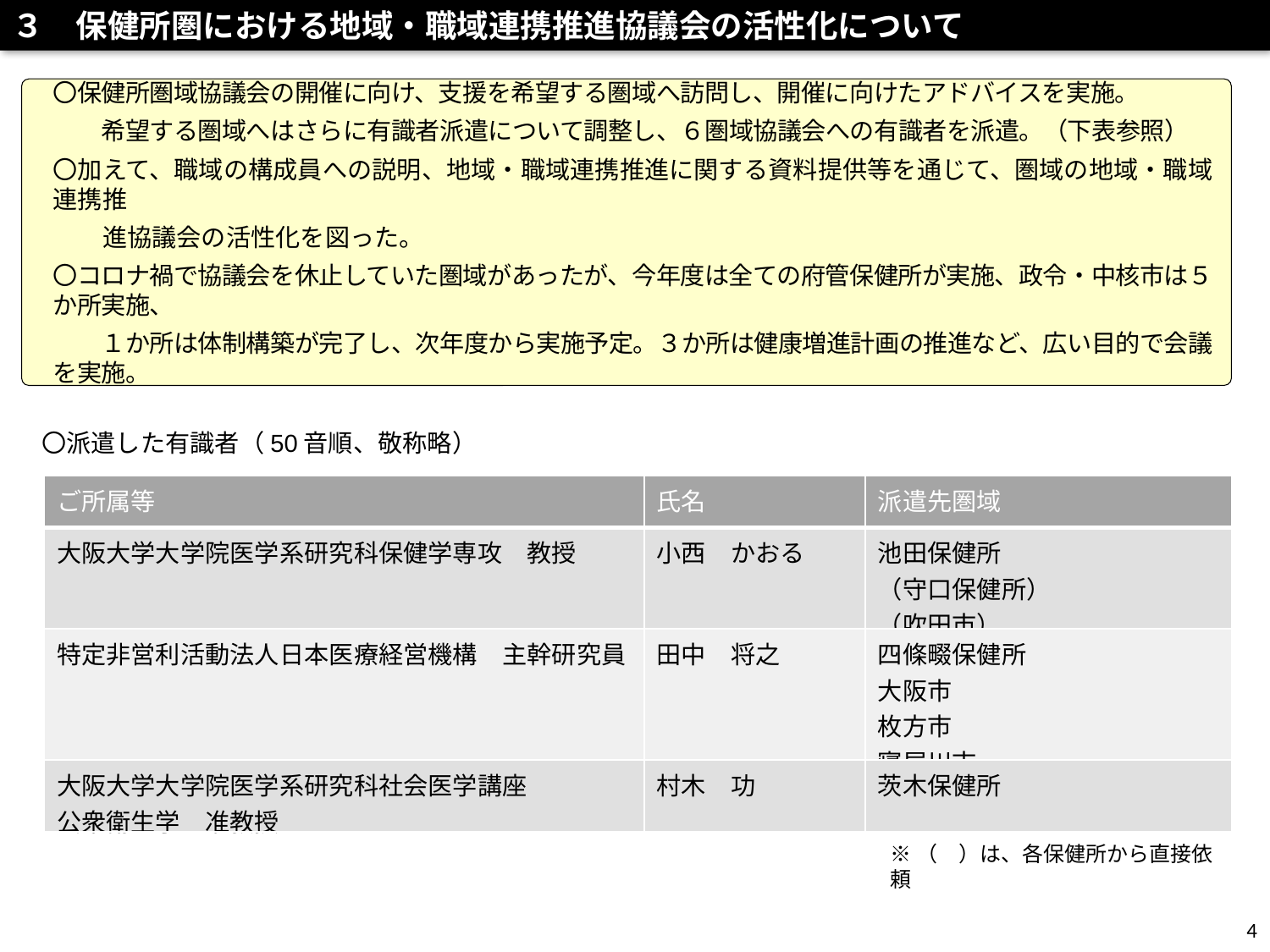

３　保健所圏における地域・職域連携推進協議会の活性化について
〇保健所圏域協議会の開催に向け、支援を希望する圏域へ訪問し、開催に向けたアドバイスを実施。
　　希望する圏域へはさらに有識者派遣について調整し、６圏域協議会への有識者を派遣。（下表参照）
〇加えて、職域の構成員への説明、地域・職域連携推進に関する資料提供等を通じて、圏域の地域・職域連携推
　　進協議会の活性化を図った。
〇コロナ禍で協議会を休止していた圏域があったが、今年度は全ての府管保健所が実施、政令・中核市は５か所実施、
　　１か所は体制構築が完了し、次年度から実施予定。３か所は健康増進計画の推進など、広い目的で会議を実施。
〇派遣した有識者（50音順、敬称略）
| ご所属等 | 氏名 | 派遣先圏域 |
| --- | --- | --- |
| 大阪大学大学院医学系研究科保健学専攻　教授 | 小西　かおる | 池田保健所 （守口保健所） （吹田市） |
| 特定非営利活動法人日本医療経営機構　主幹研究員 | 田中　将之 | 四條畷保健所 大阪市 枚方市 寝屋川市 |
| 大阪大学大学院医学系研究科社会医学講座 公衆衛生学　准教授 | 村木　功 | 茨木保健所 |
※（　）は、各保健所から直接依頼
4